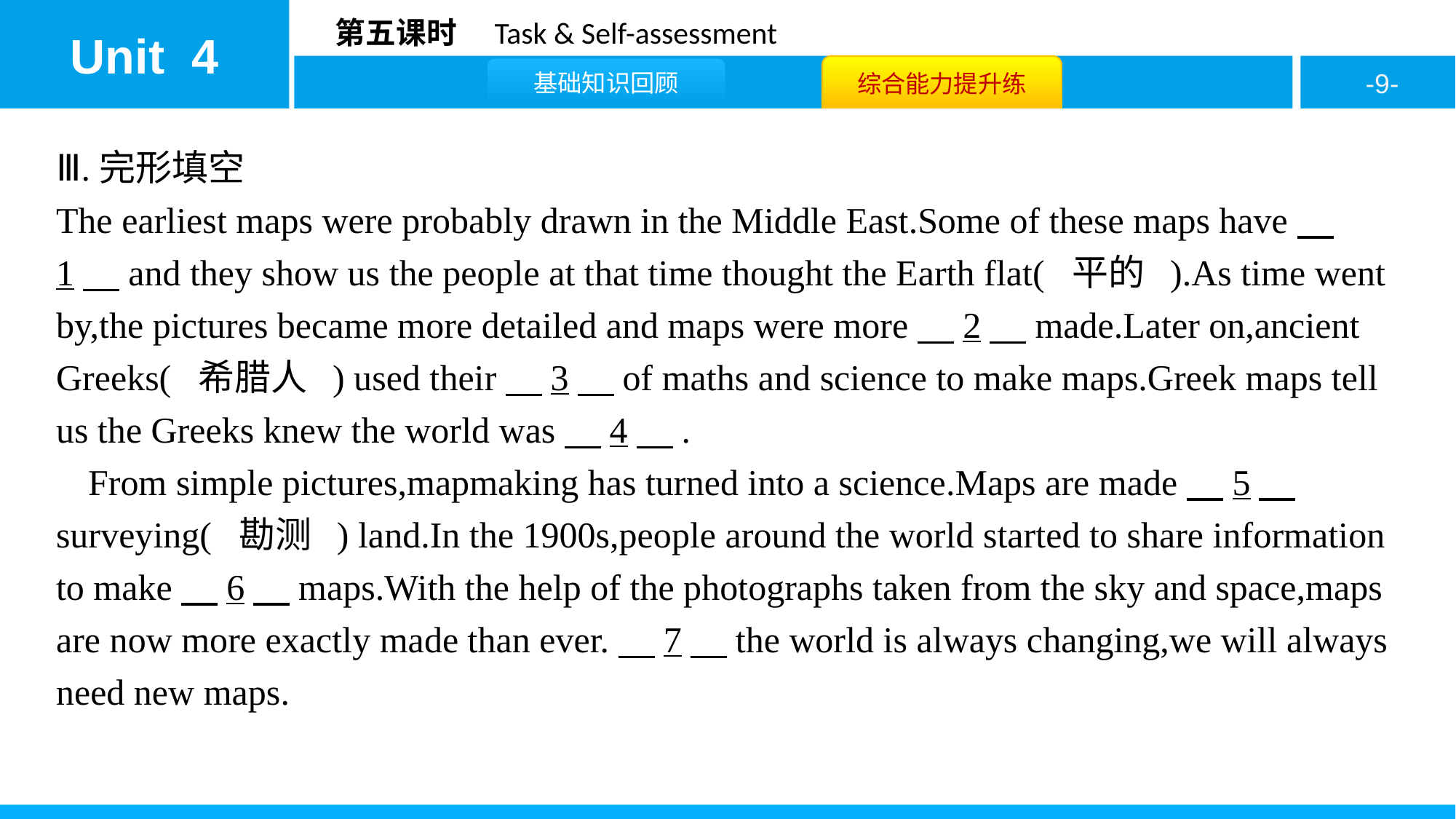

Ⅲ.完形填空
The earliest maps were probably drawn in the Middle East.Some of these maps have　1　and they show us the people at that time thought the Earth flat(  平的  ).As time went by,the pictures became more detailed and maps were more　2　made.Later on,ancient Greeks(  希腊人  ) used their　3　of maths and science to make maps.Greek maps tell us the Greeks knew the world was　4　.
From simple pictures,mapmaking has turned into a science.Maps are made　5　surveying(  勘测  ) land.In the 1900s,people around the world started to share information to make　6　maps.With the help of the photographs taken from the sky and space,maps are now more exactly made than ever.　7　the world is always changing,we will always need new maps.